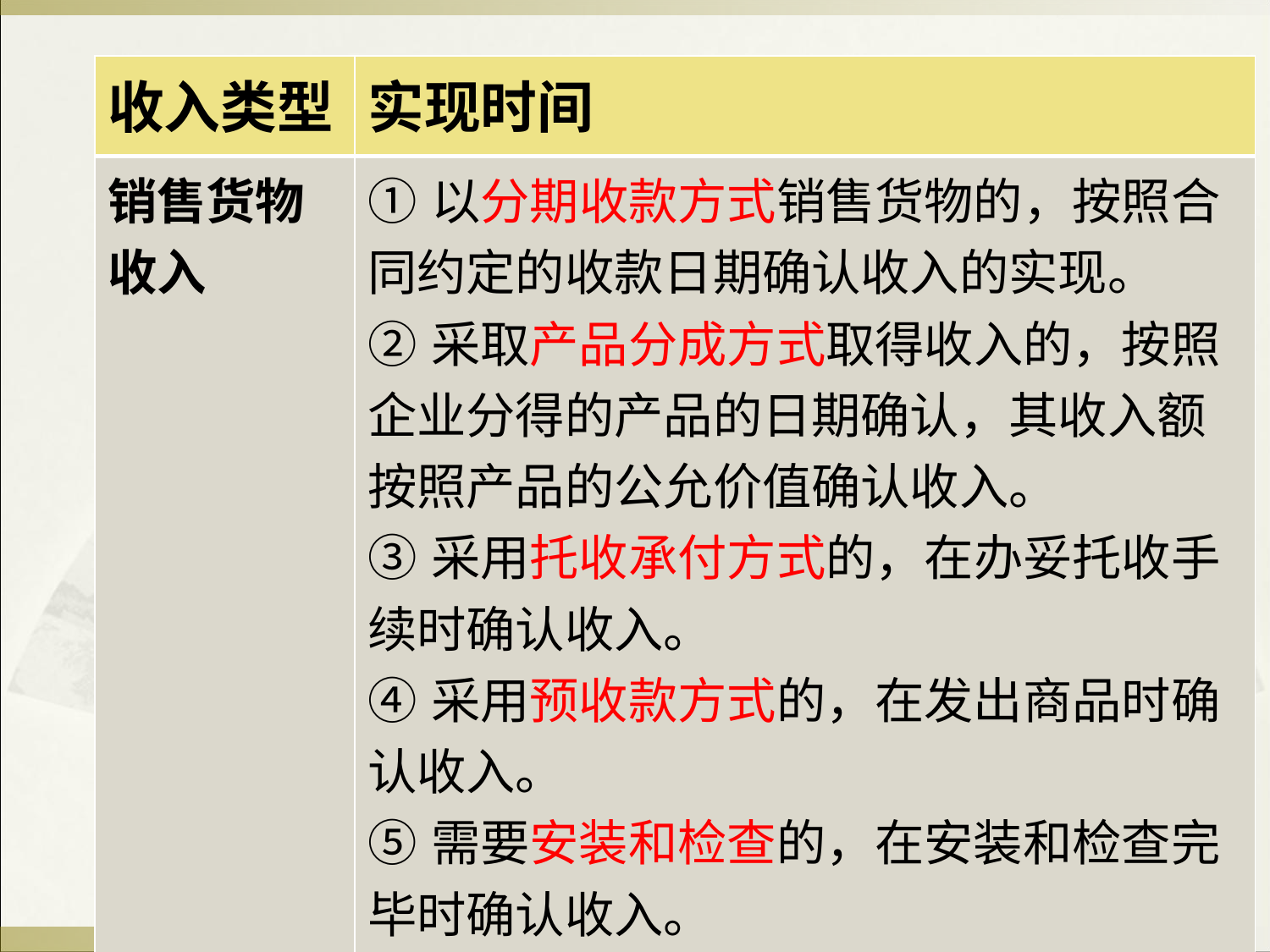

| 收入类型 | 实现时间 |
| --- | --- |
| 销售货物收入 | ①以分期收款方式销售货物的，按照合同约定的收款日期确认收入的实现。 ②采取产品分成方式取得收入的，按照企业分得的产品的日期确认，其收入额按照产品的公允价值确认收入。 ③采用托收承付方式的，在办妥托收手续时确认收入。 ④采用预收款方式的，在发出商品时确认收入。 ⑤需要安装和检查的，在安装和检查完毕时确认收入。 ⑥采用委托代销的，在收到代销清单时确认收入。 |
www.themegallery.com